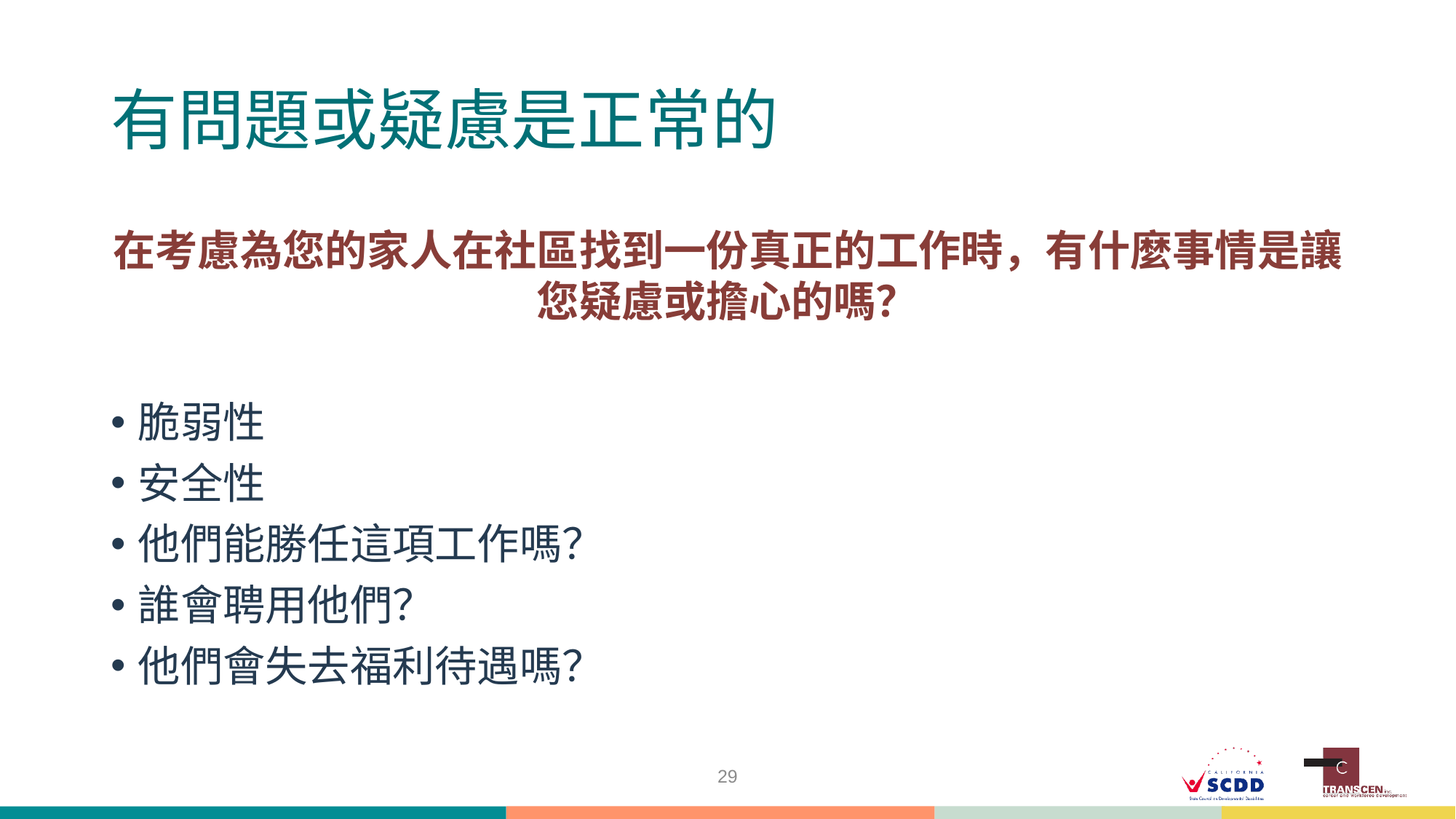

# 有問題或疑慮是正常的
在考慮為您的家人在社區找到一份真正的工作時，有什麼事情是讓您疑慮或擔心的嗎？

脆弱性
安全性
他們能勝任這項工作嗎？
誰會聘用他們？
他們會失去福利待遇嗎？
29